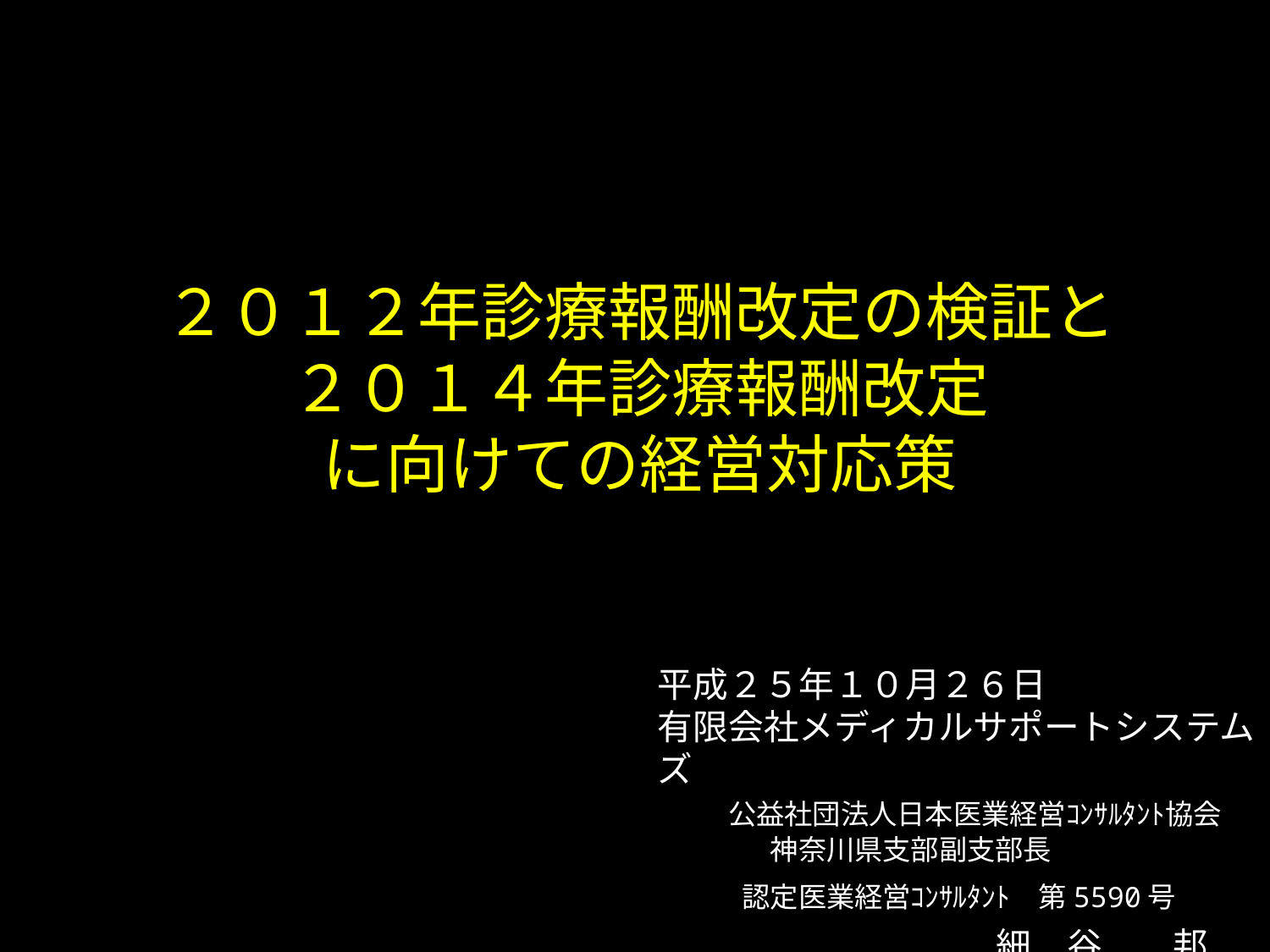

# ２０１２年診療報酬改定の検証と ２０１４年診療報酬改定 に向けての経営対応策
平成２５年１０月２６日
有限会社メディカルサポートシステムズ
　　公益社団法人日本医業経営ｺﾝｻﾙﾀﾝﾄ協会
　　　　神奈川県支部副支部長
　　　認定医業経営ｺﾝｻﾙﾀﾝﾄ　第5590号
　　　　　　　　細　谷　　邦　夫